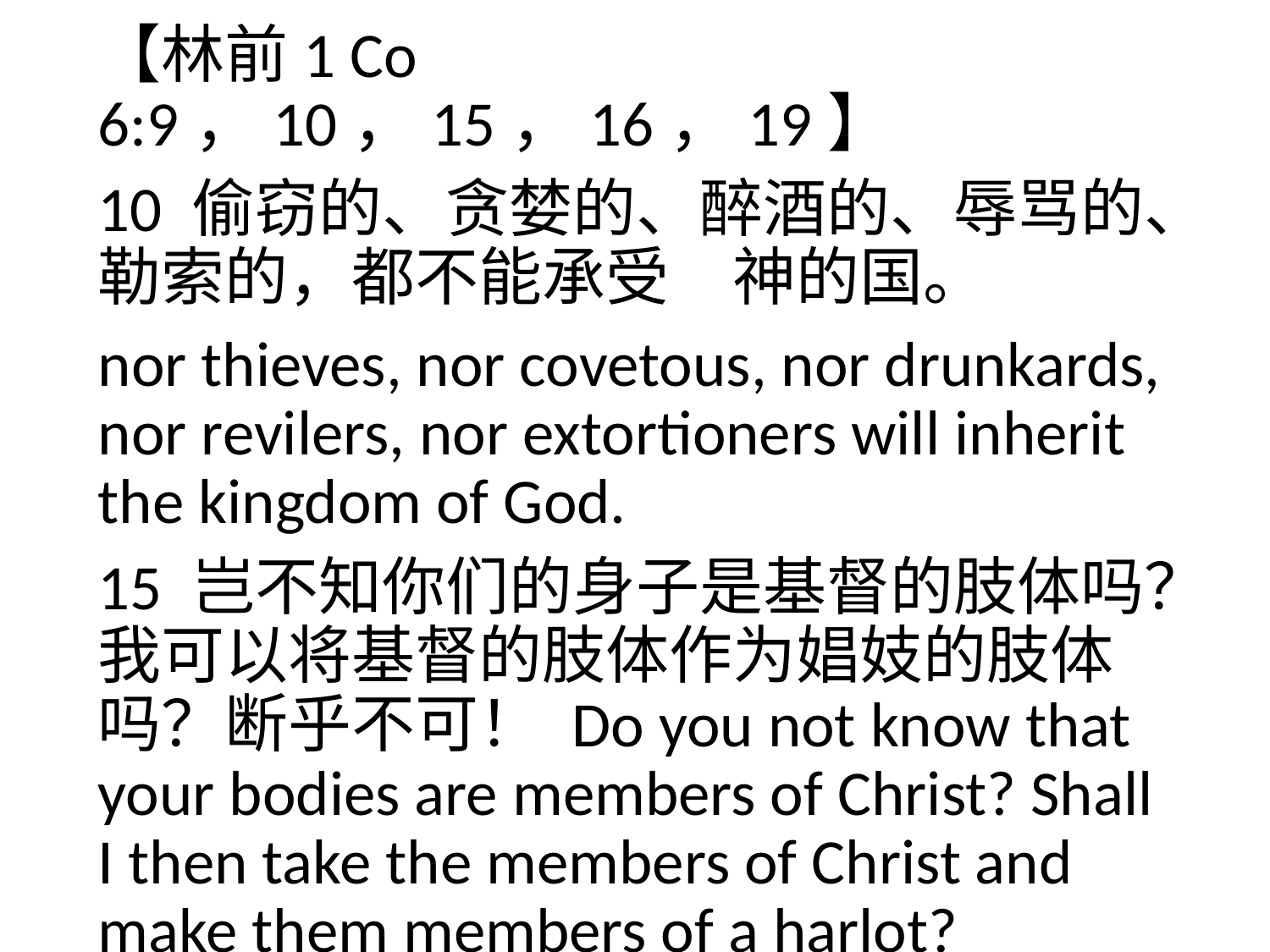

【林前1 Co 6:9，10，15，16，19】
10 偷窃的、贪婪的、醉酒的、辱骂的、勒索的，都不能承受　神的国。
nor thieves, nor covetous, nor drunkards, nor revilers, nor extortioners will inherit the kingdom of God.
15 岂不知你们的身子是基督的肢体吗？我可以将基督的肢体作为娼妓的肢体吗？断乎不可！ Do you not know that your bodies are members of Christ? Shall I then take the members of Christ and make them members of a harlot? Certainly not!